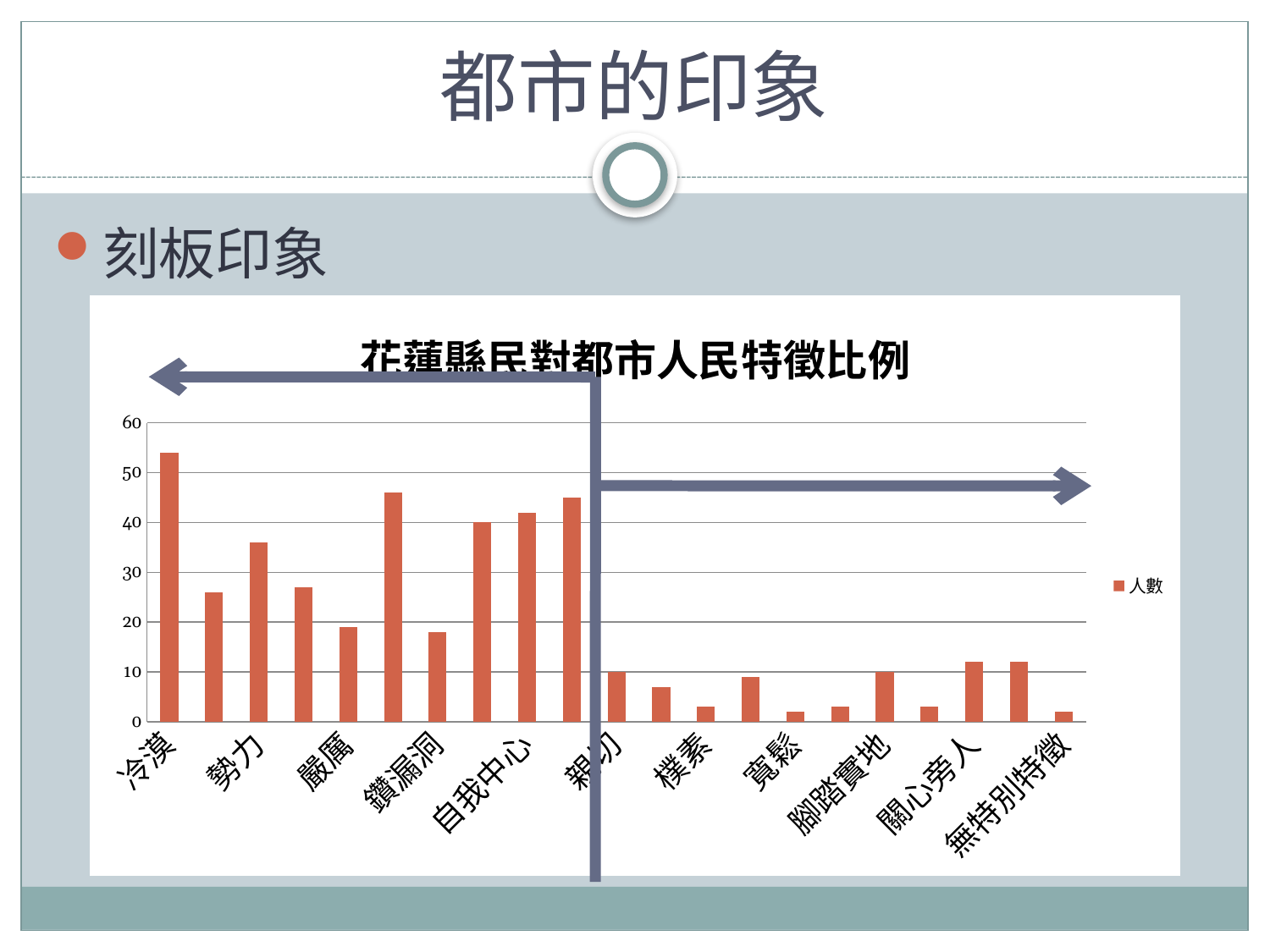

# 都市的印象
刻板印象

### Chart: 花蓮縣民對都市人民特徵比例

| Category | 人數 |
|---|---|
| 冷漠 | 54.0 |
| 自負 | 26.0 |
| 勢力 | 36.0 |
| 做作 | 27.0 |
| 嚴厲 | 19.0 |
| 積極 | 46.0 |
| 鑽漏洞 | 18.0 |
| 好利益 | 40.0 |
| 自我中心 | 42.0 |
| 好展現自我 | 45.0 |
| 親切 | 10.0 |
| 謙卑 | 7.0 |
| 樸素 | 3.0 |
| 真實 | 9.0 |
| 寬鬆 | 2.0 |
| 消極 | 3.0 |
| 腳踏實地 | 10.0 |
| 不受惑 | 3.0 |
| 關心旁人 | 12.0 |
| 低調 | 12.0 |
| 無特別特徵 | 2.0 |